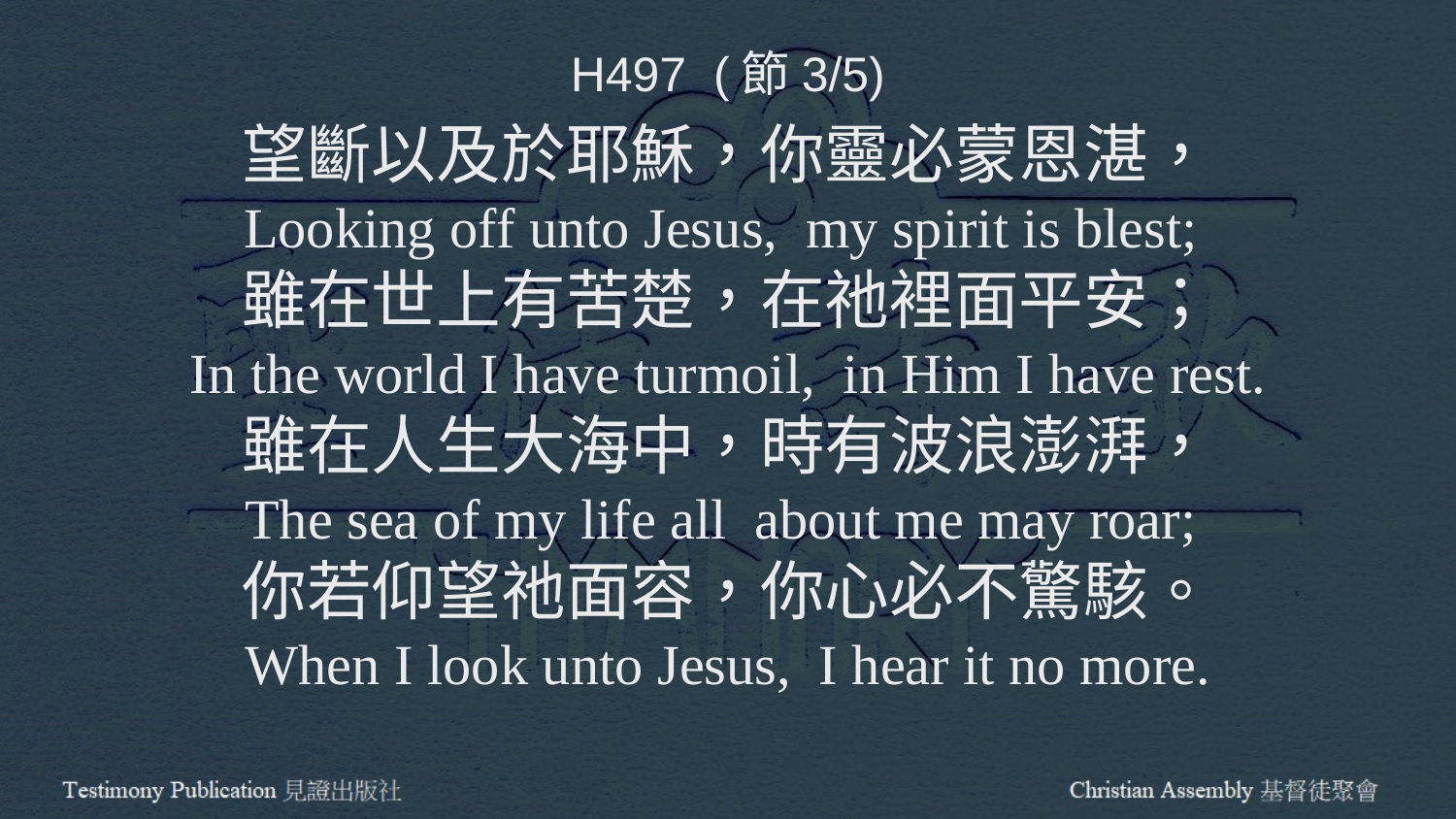

H497  (節3/5)
望斷以及於耶穌，你靈必蒙恩湛，
Looking off unto Jesus,  my spirit is blest;
雖在世上有苦楚，在祂裡面平安；
In the world I have turmoil,  in Him I have rest.
雖在人生大海中，時有波浪澎湃，
The sea of my life all  about me may roar;
你若仰望祂面容，你心必不驚駭。
When I look unto Jesus,  I hear it no more.